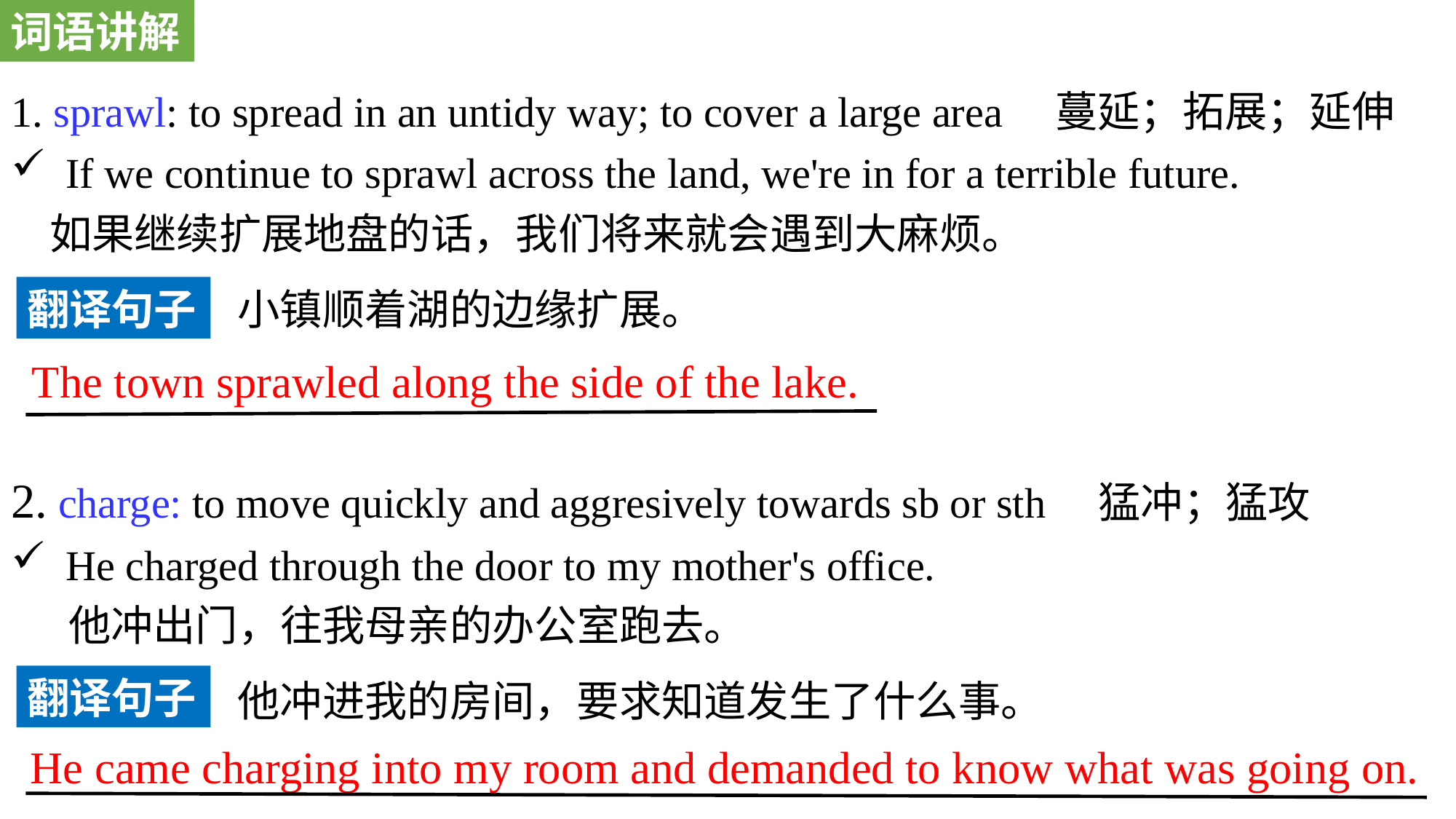

词语讲解
1. sprawl: to spread in an untidy way; to cover a large area    蔓延；拓展；延伸
If we continue to sprawl across the land, we're in for a terrible future.
   如果继续扩展地盘的话，我们将来就会遇到大麻烦。

2. charge: to move quickly and aggresively towards sb or sth    猛冲；猛攻
He charged through the door to my mother's office.
     他冲出门，往我母亲的办公室跑去。
翻译句子
小镇顺着湖的边缘扩展。
The town sprawled along the side of the lake.
翻译句子
他冲进我的房间，要求知道发生了什么事。
He came charging into my room and demanded to know what was going on.